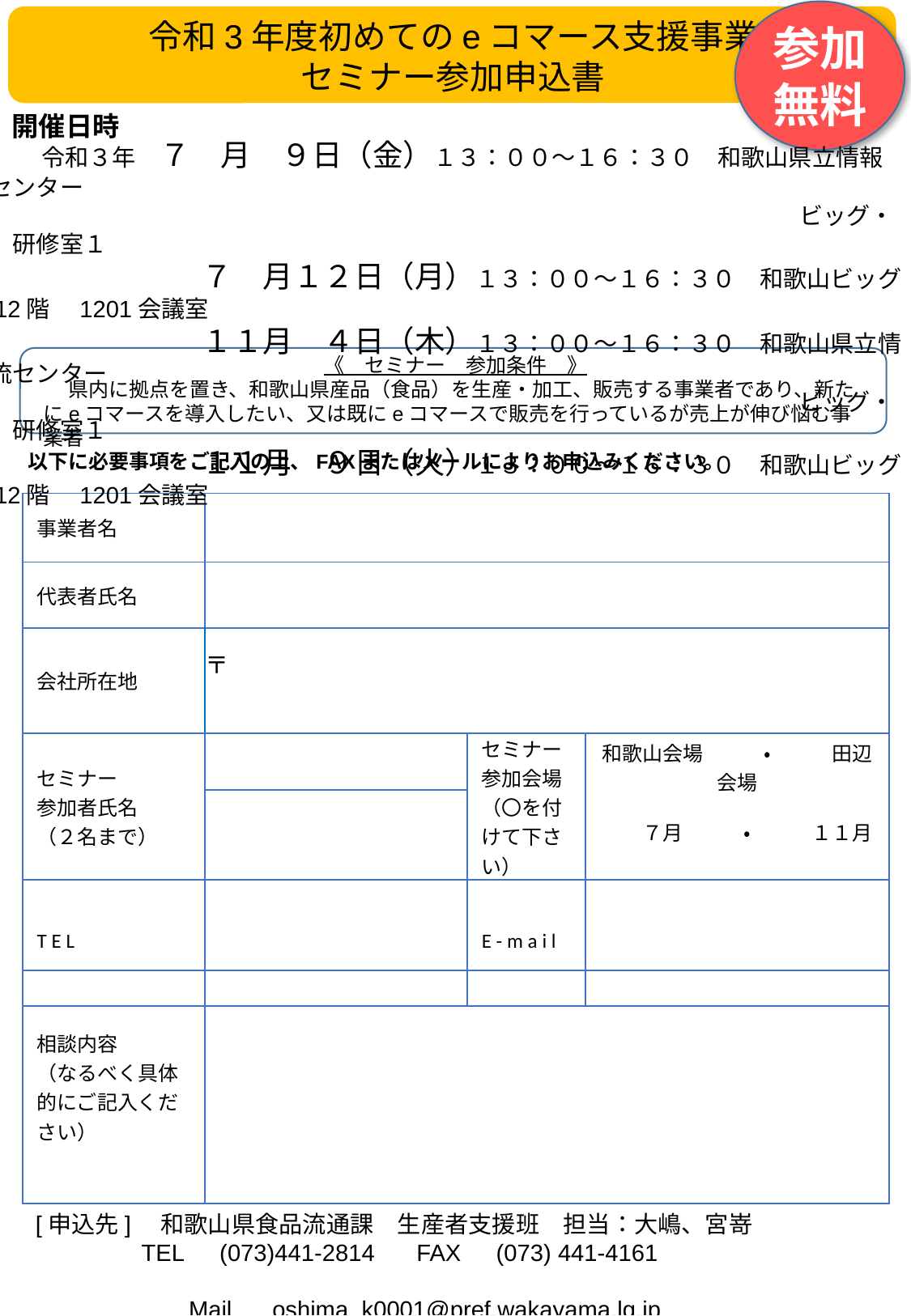

参加
無料

令和3年度初めてのeコマース支援事業
セミナー参加申込書
開催日時
　　　　 令和３年　７　月　９日（金）１３：００～１６：３０　和歌山県立情報交流センター
　　　　　　　　　　　　　　　　　　　　　　　　　　　　　　　　　　　　 ビッグ・ユー　研修室１
　　　　　　　　　　　７　月１２日（月）１３：００～１６：３０　和歌山ビッグ愛　12階　1201会議室
　　　　　　　　　　　１１月　４日（木）１３：００～１６：３０　和歌山県立情報交流センター
　　　　　　　　　　　　　　　　　　　　　　　　　　　　　　　　　　　　 ビッグ・ユー　研修室１
　　　　　　　　　　　１１月　９日（火）１３：００～１６：３０　和歌山ビッグ愛　12階　1201会議室

《　セミナー　参加条件　》
　 県内に拠点を置き、和歌山県産品（食品）を生産・加工、販売する事業者であり、新たにeコマースを導入したい、又は既にeコマースで販売を行っているが売上が伸び悩む事業者

以下に必要事項をご記入の上、FAXまたはメールによりお申込みください。
| 事業者名 |  |  |  |
| --- | --- | --- | --- |
| 代表者氏名 |  |  |  |
| 会社所在地 | 〒 |  |  |
| セミナー 参加者氏名 （２名まで） |  | セミナー 参加会場 （〇を付けて下さい） | 和歌山会場　　　・　　　田辺会場 　　７月　　　・　　　１１月 |
|  |  |  |  |
| T E L |  | E - m a i l |  |
| 相談内容 （なるべく具体的にご記入ください） |  |
| --- | --- |
[申込先]　和歌山県食品流通課　生産者支援班　担当：大嶋、宮嵜
　　　　 TEL　(073)441-2814 　FAX　(073) 441-4161
　　　　　　 Mail　 oshima_k0001@pref.wakayama.lg.jp